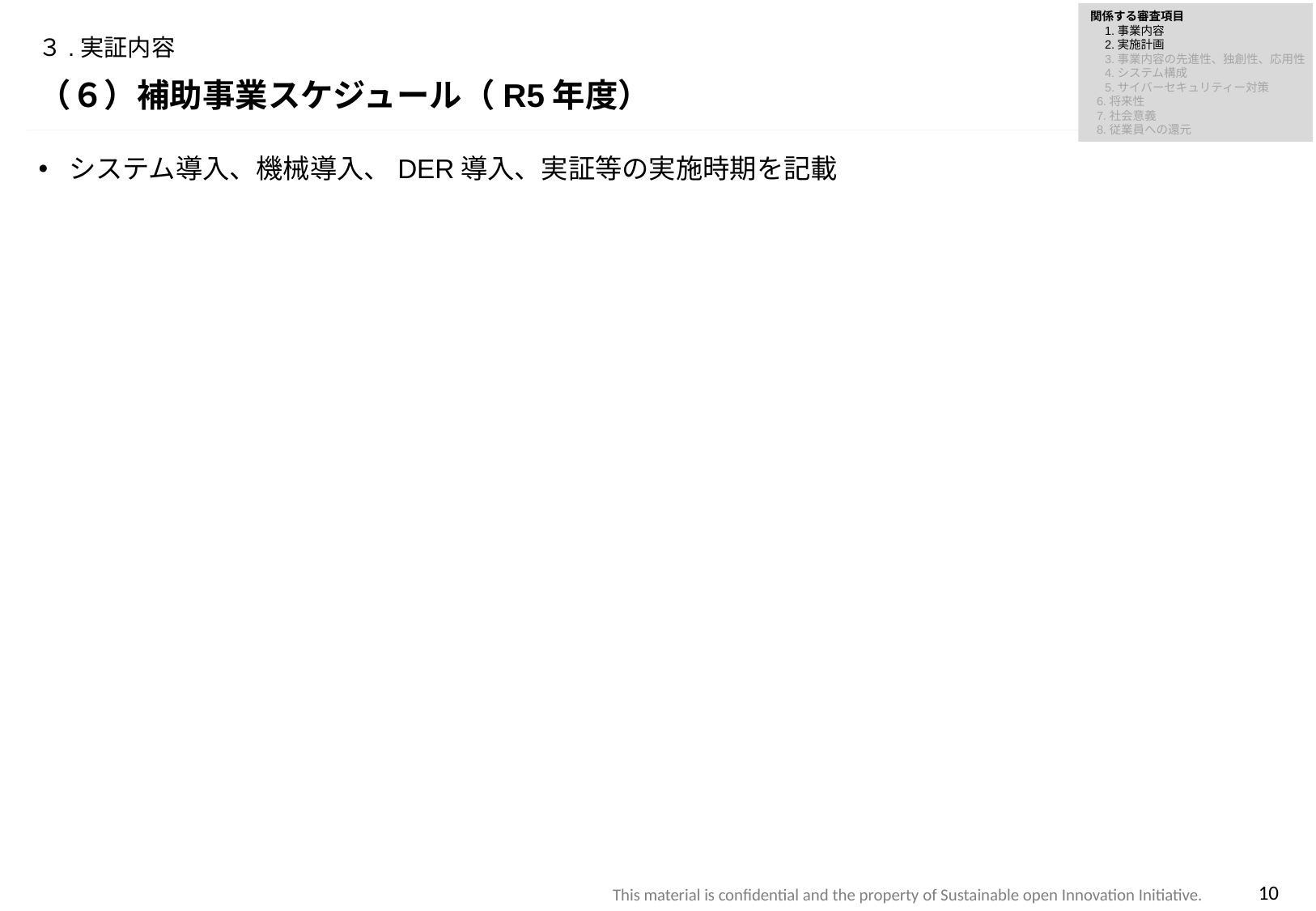

関係する審査項目
　1.事業内容
　2.実施計画
　3.事業内容の先進性、独創性、応用性
　4.システム構成
　5.サイバーセキュリティー対策
  6.将来性
  7.社会意義
  8.従業員への還元
# ３.実証内容
（６）補助事業スケジュール（R5年度）
システム導入、機械導入、DER導入、実証等の実施時期を記載